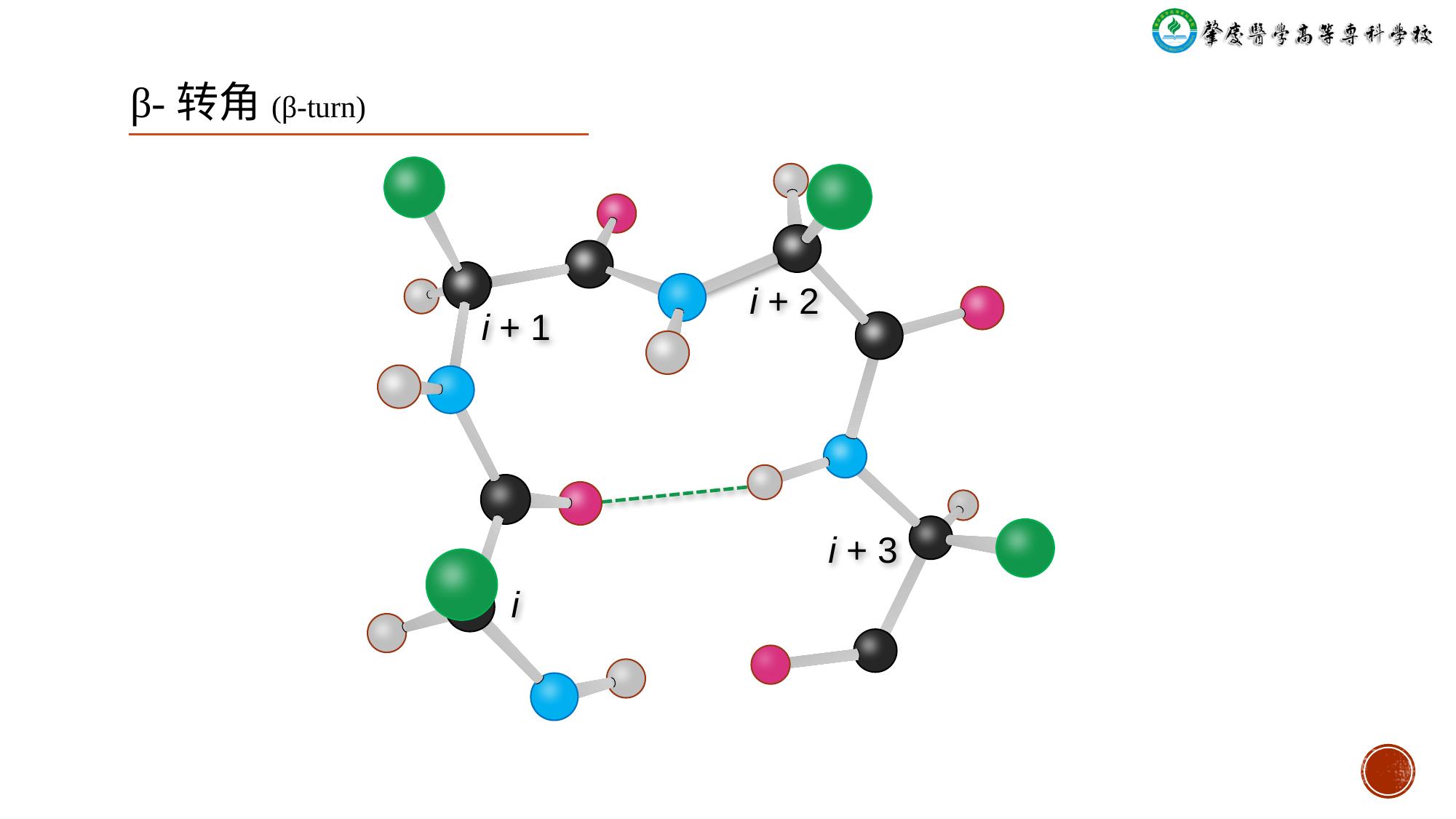

β-转角(β-turn)

i + 2

i + 1

i + 3

i